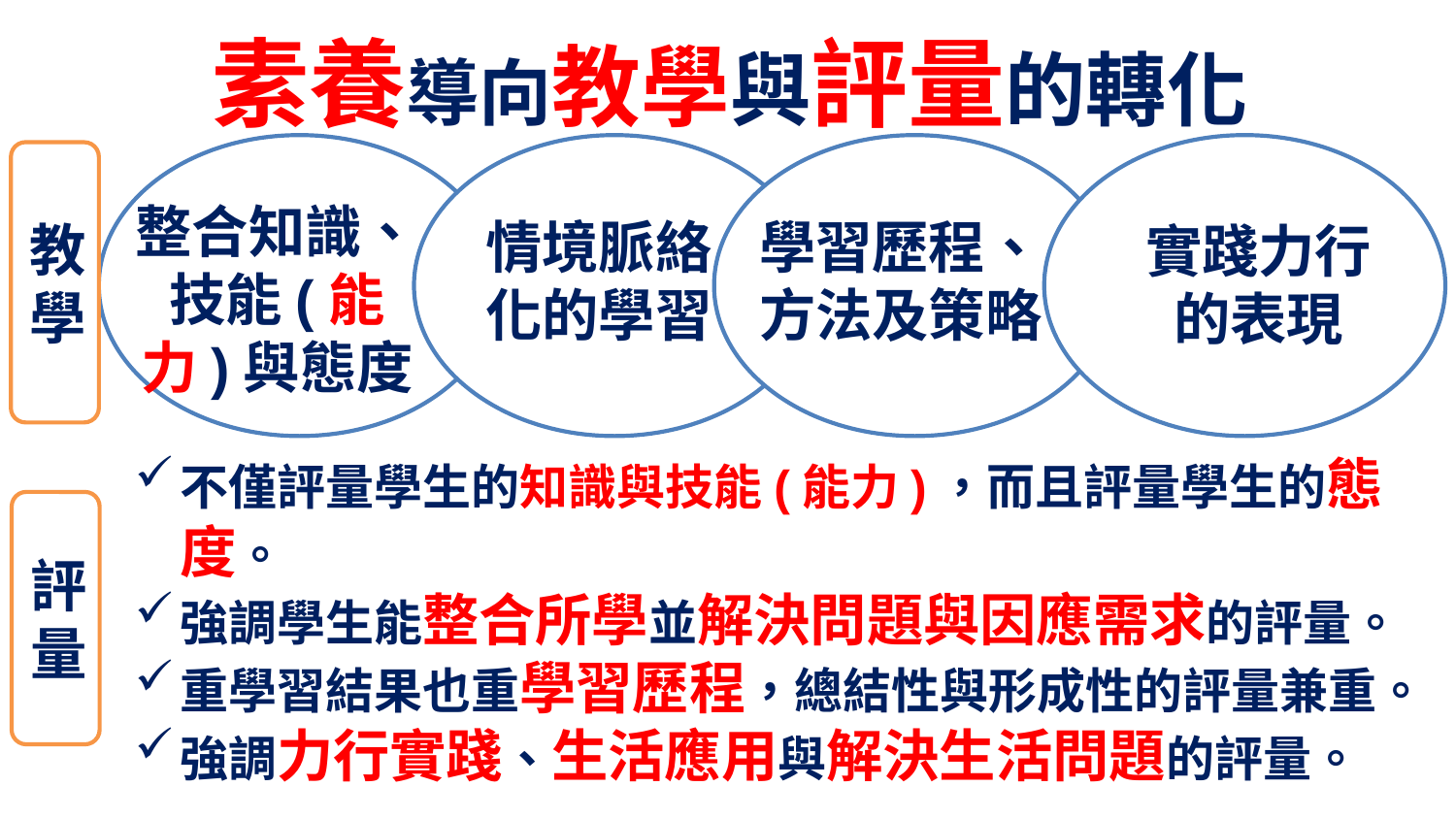

素養導向教學與評量的轉化

教學
情境脈絡化的學習
學習歷程、
方法及策略
實踐力行的表現
整合知識、
技能(能力)與態度
不僅評量學生的知識與技能(能力)，而且評量學生的態度。
強調學生能整合所學並解決問題與因應需求的評量。
重學習結果也重學習歷程，總結性與形成性的評量兼重。
強調力行實踐、生活應用與解決生活問題的評量。
評量
20